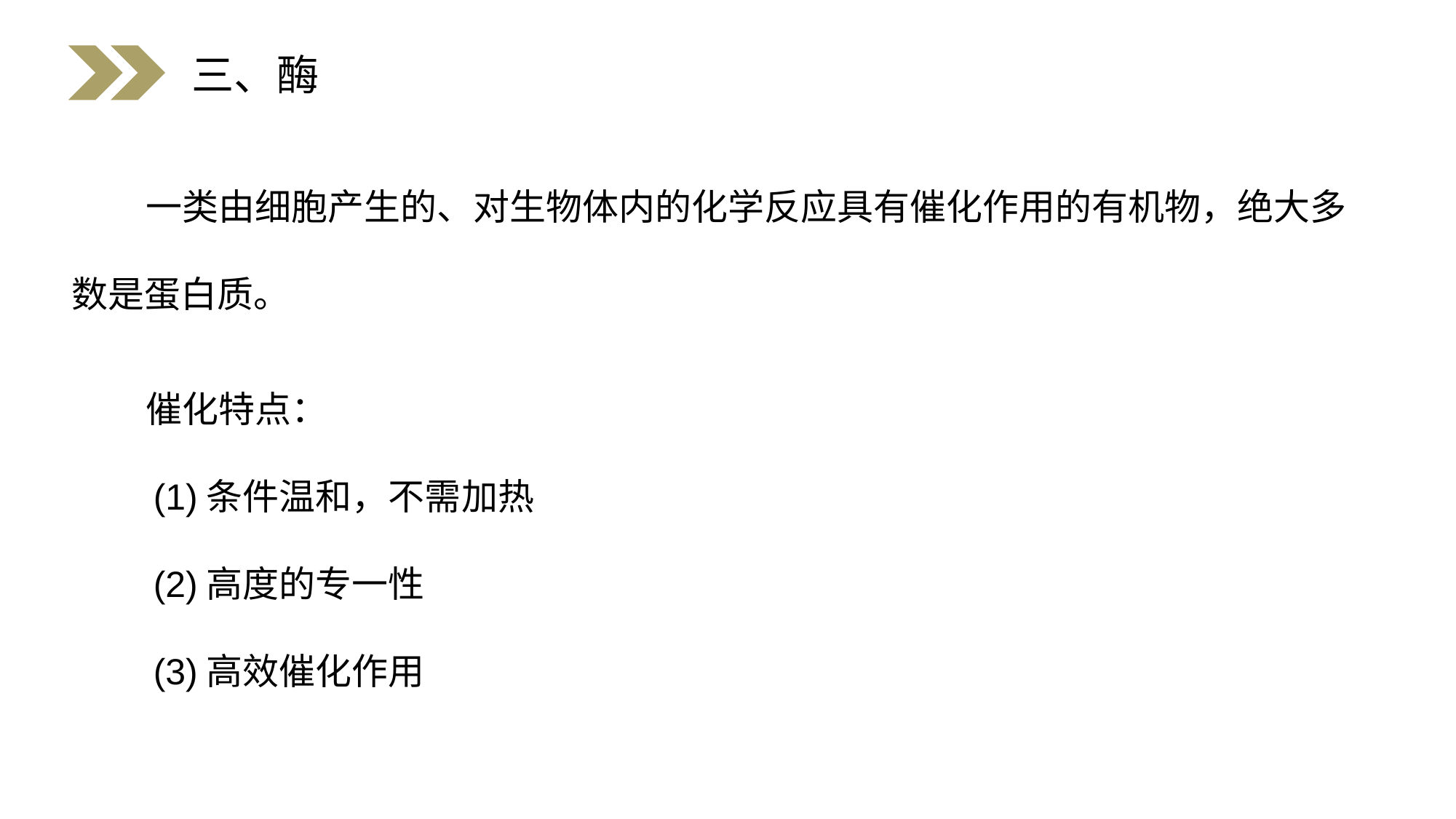

三、酶
        一类由细胞产生的、对生物体内的化学反应具有催化作用的有机物，绝大多数是蛋白质。
        催化特点：
        (1)条件温和，不需加热
        (2)高度的专一性
        (3)高效催化作用